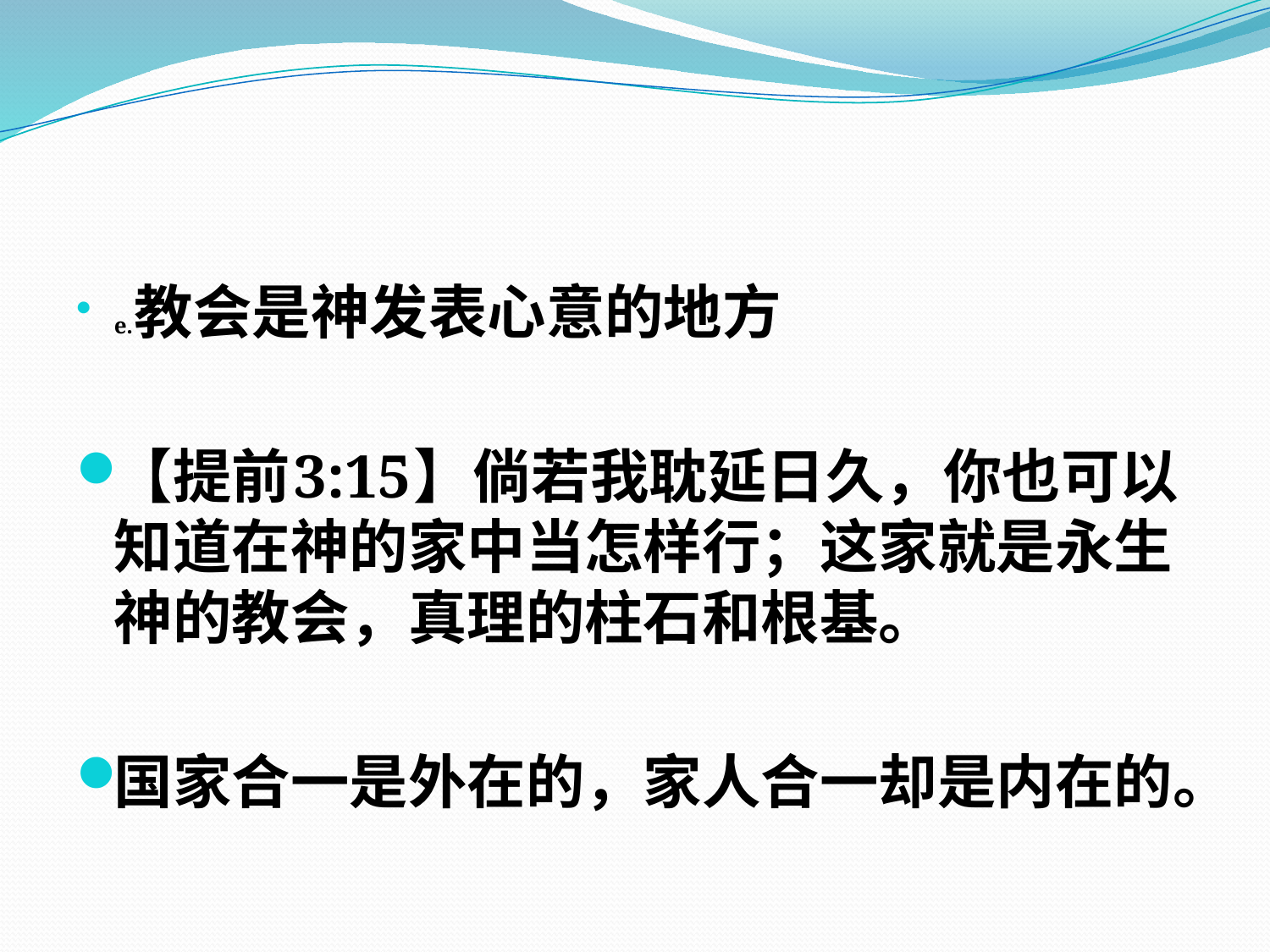

#
e.教会是神发表心意的地方

【提前3:15】倘若我耽延日久，你也可以知道在神的家中当怎样行；这家就是永生神的教会，真理的柱石和根基。

国家合一是外在的，家人合一却是内在的。